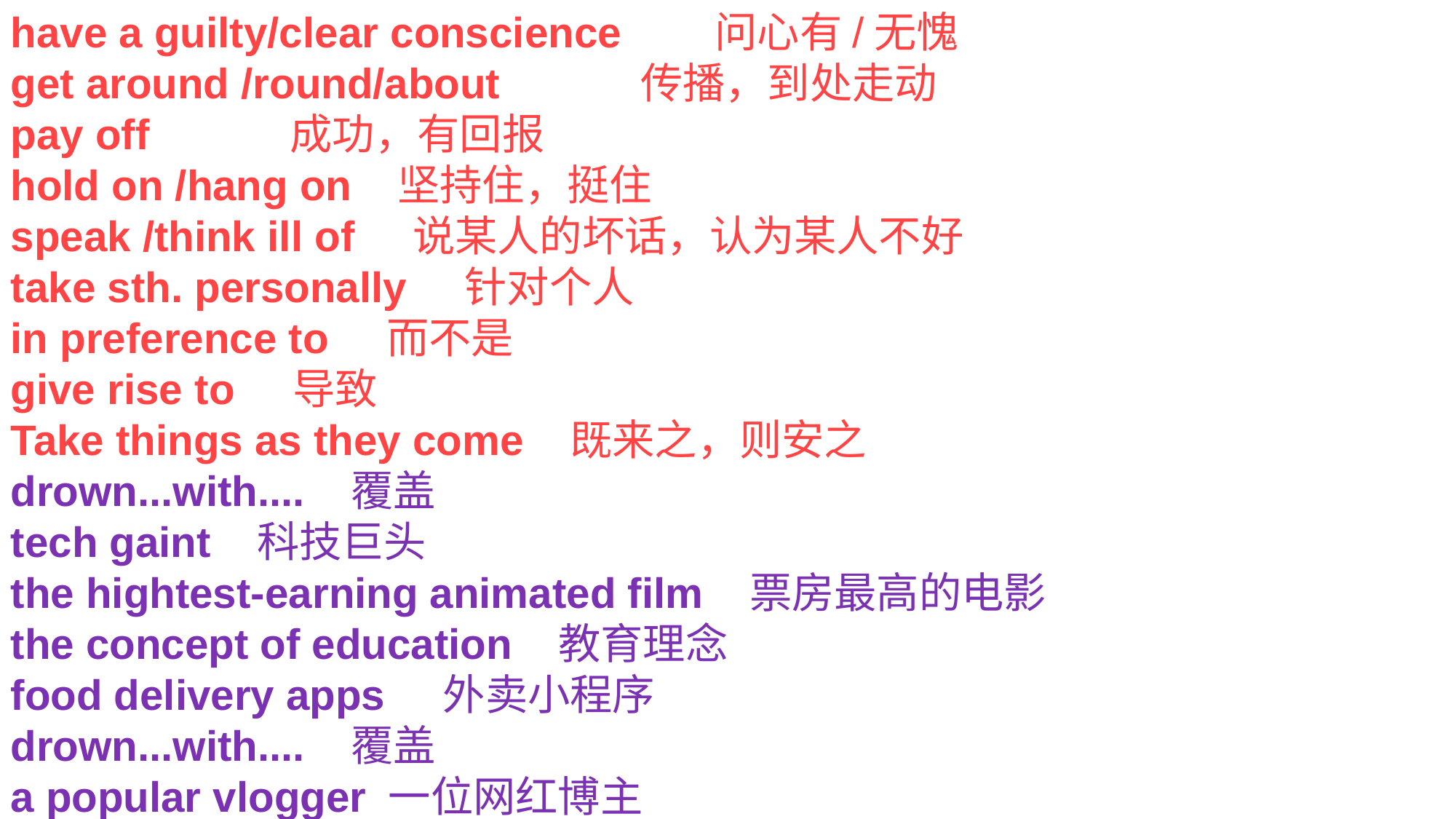

have a guilty/clear conscience       问心有/无愧
get around /round/about           传播，到处走动
pay off           成功，有回报
hold on /hang on   坚持住，挺住
speak /think ill of    说某人的坏话，认为某人不好
take sth. personally    针对个人
in preference to    而不是
give rise to    导致
Take things as they come   既来之，则安之
drown...with....   覆盖
tech gaint   科技巨头
the hightest-earning animated film   票房最高的电影
the concept of education   教育理念
food delivery apps    外卖小程序
drown...with....   覆盖
a popular vlogger 一位网红博主